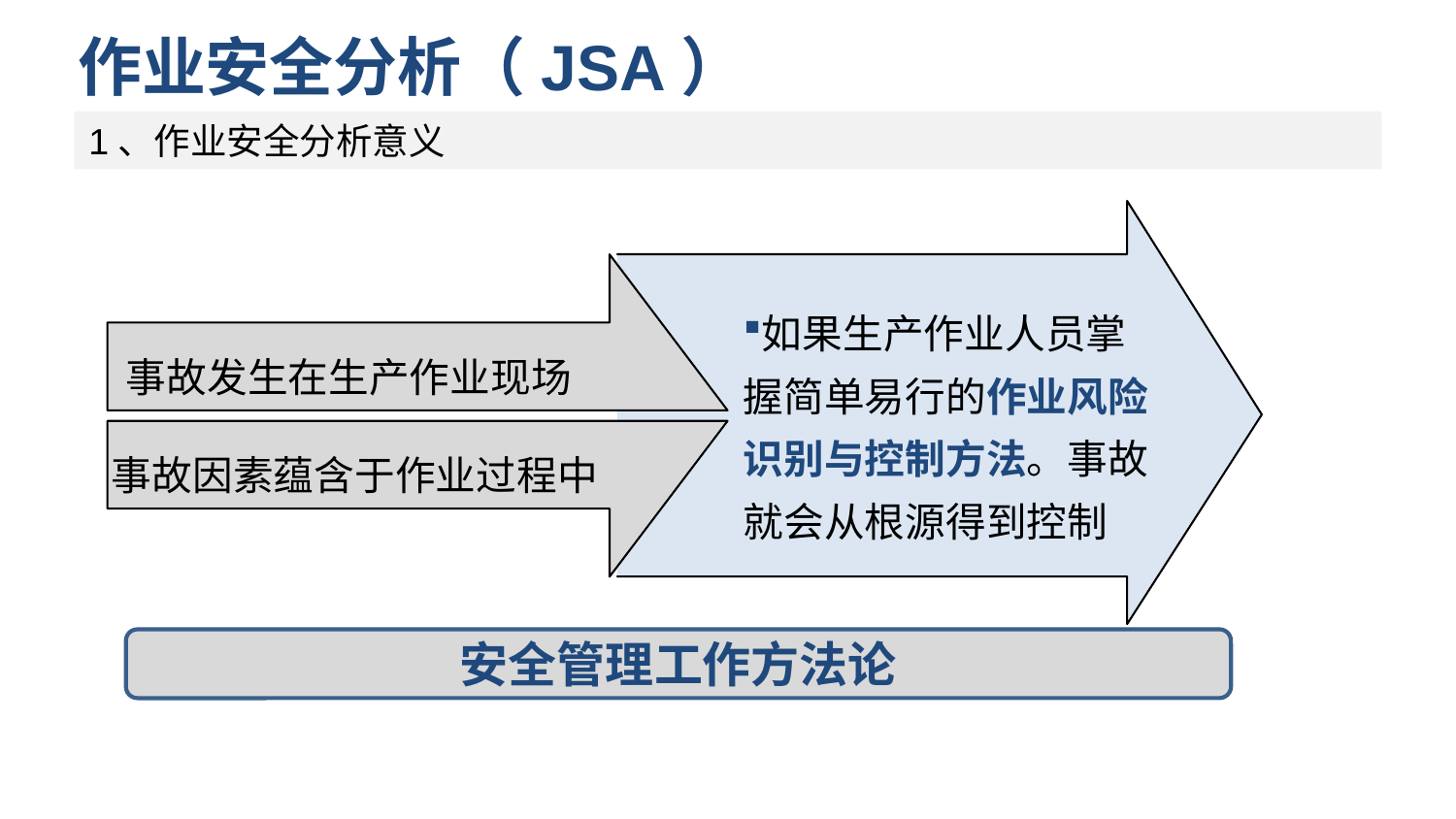

# 作业安全分析（JSA）
1、作业安全分析意义

如果生产作业人员掌握简单易行的作业风险识别与控制方法。事故就会从根源得到控制
 事故发生在生产作业现场

事故因素蕴含于作业过程中
安全管理工作方法论